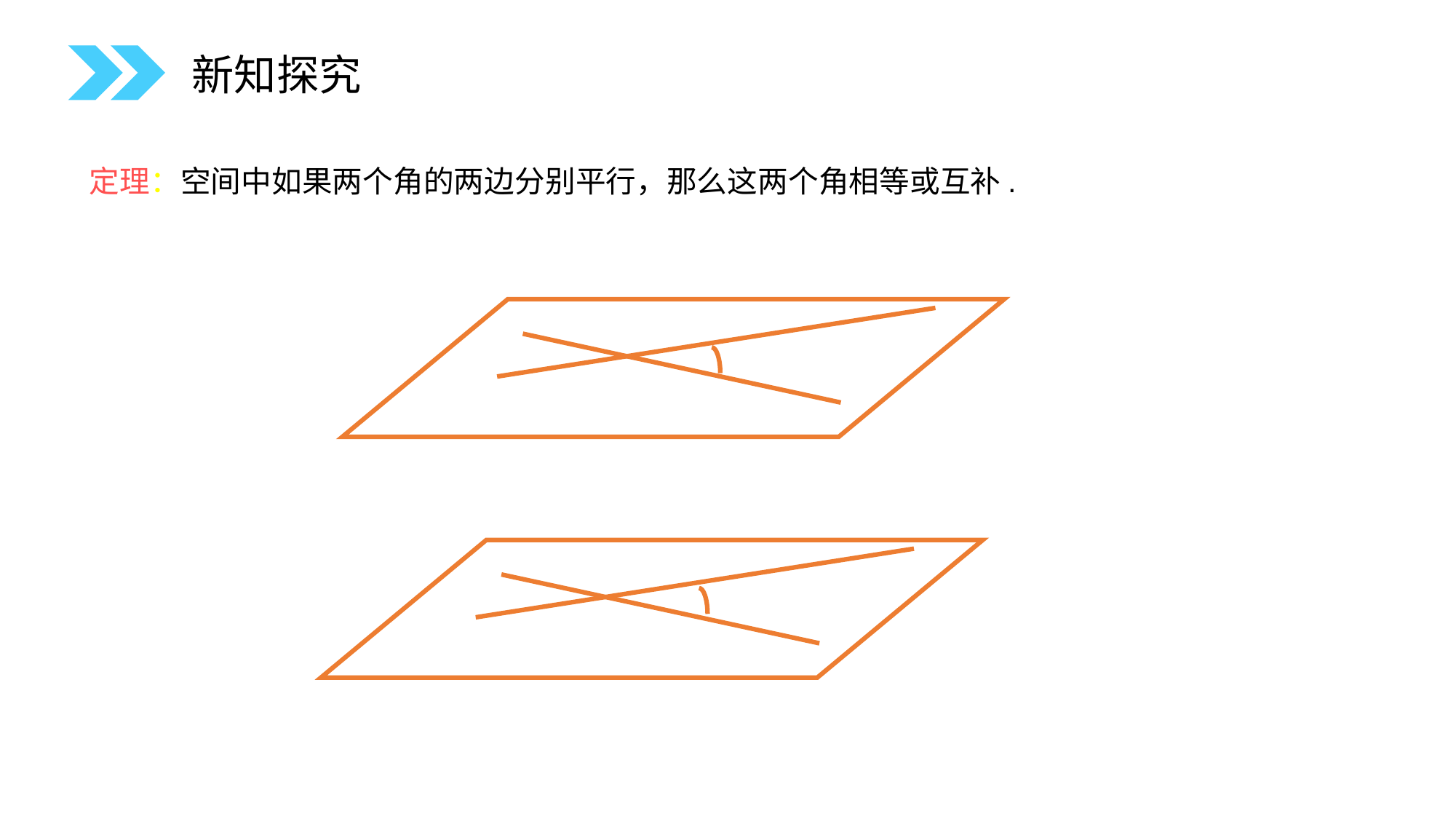

新知探究
定理：空间中如果两个角的两边分别平行，那么这两个角相等或互补.